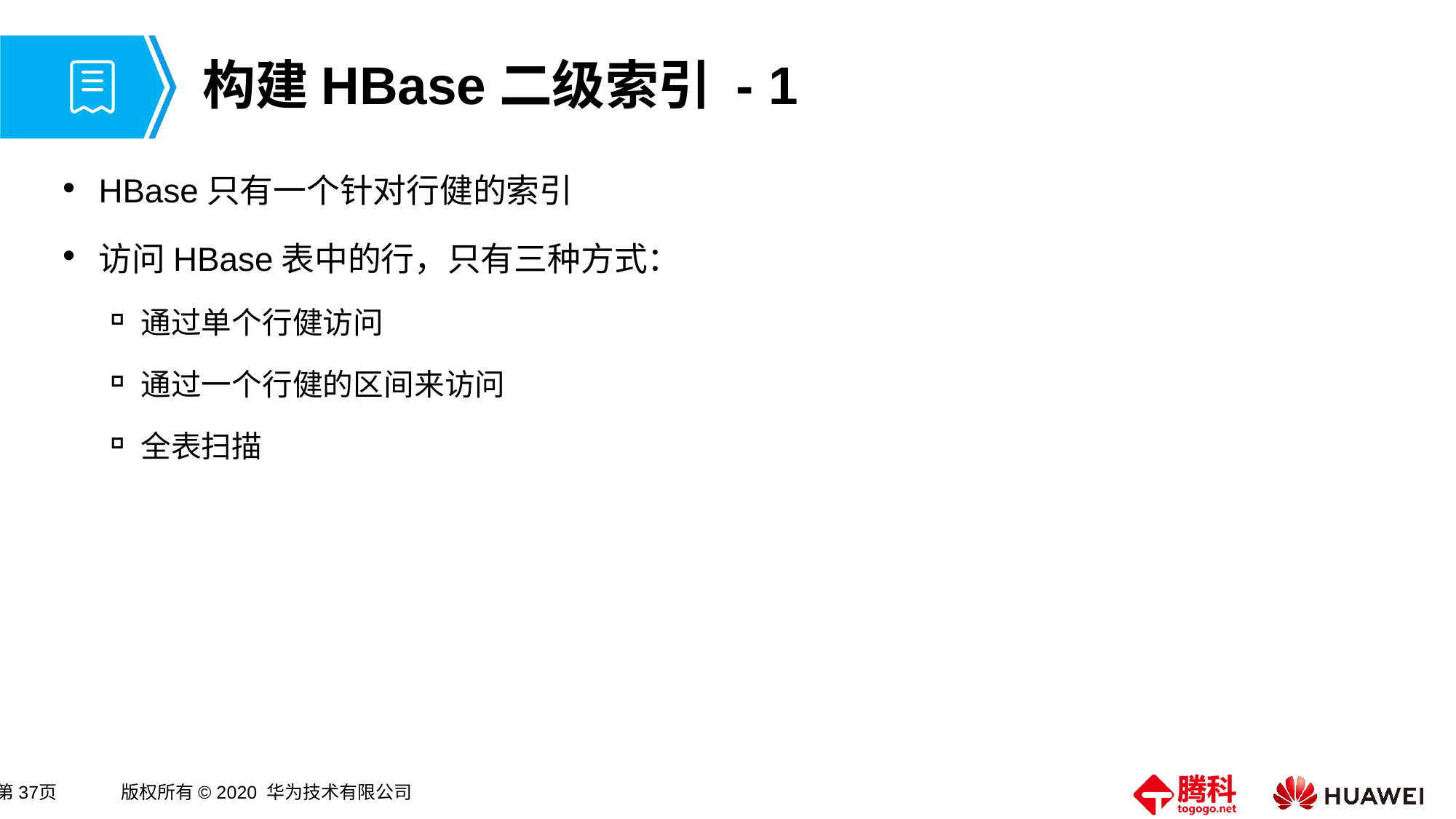

# 构建HBase二级索引 - 1
HBase只有一个针对行健的索引
访问HBase表中的行，只有三种方式：
通过单个行健访问
通过一个行健的区间来访问
全表扫描